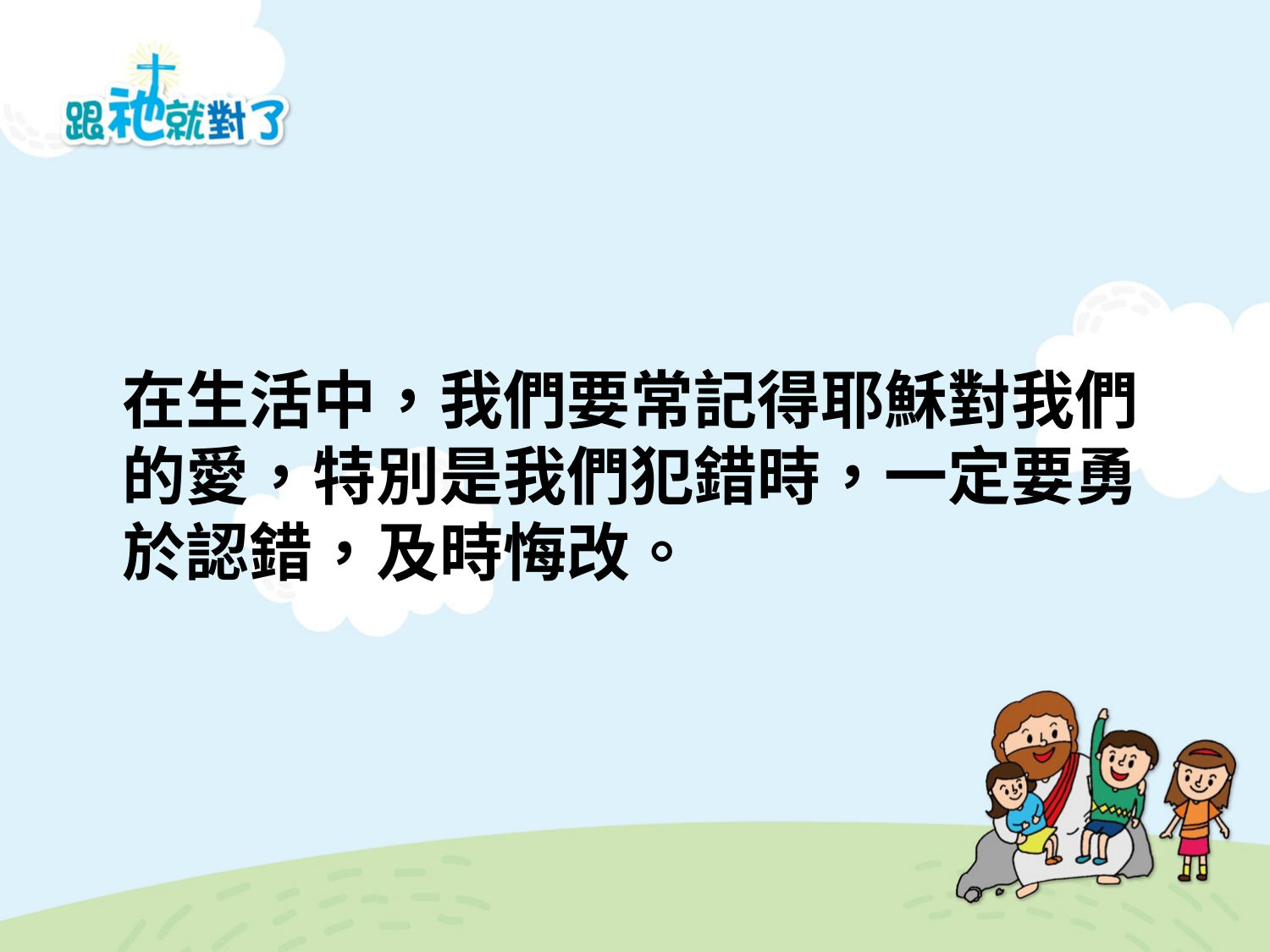

在生活中，我們要常記得耶穌對我們的愛，特別是我們犯錯時，一定要勇於認錯，及時悔改。